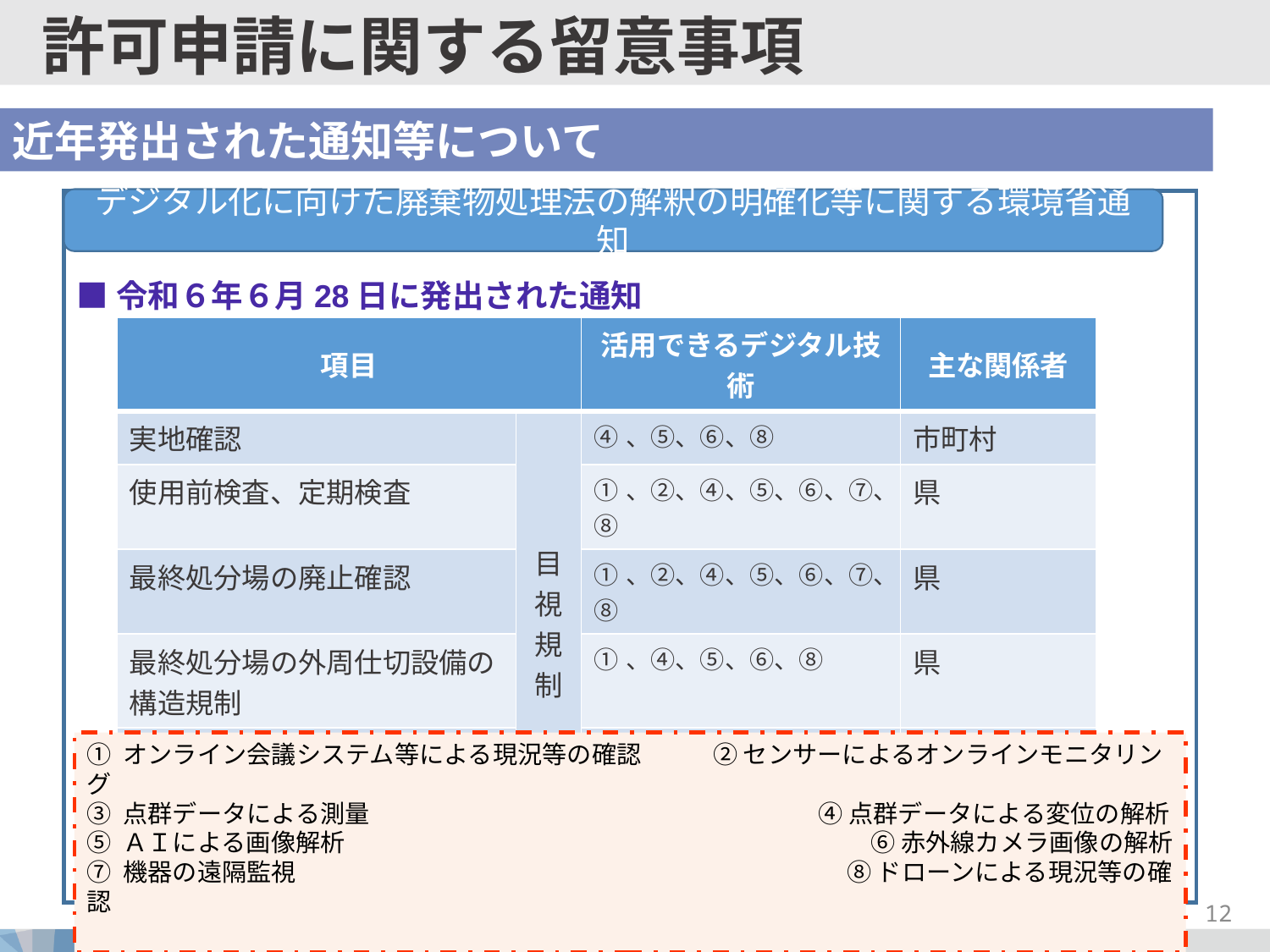

許可申請に関する留意事項
近年発出された通知等について
デジタル化に向けた廃棄物処理法の解釈の明確化等に関する環境省通知

■令和６年６月28日に発出された通知
| 項目 |  | 活用できるデジタル技術 | 主な関係者 |
| --- | --- | --- | --- |
| 実地確認 | 目視規制 | ④、⑤、⑥、⑧ | 市町村 |
| 使用前検査、定期検査 |  | ①、②、④、⑤、⑥、⑦、⑧ | 県 |
| 最終処分場の廃止確認 |  | ①、②、④、⑤、⑥、⑦、⑧ | 県 |
| 最終処分場の外周仕切設備の構造規制 |  | ①、④、⑤、⑥、⑧ | 県 |
| 展開検査 |  | ①、⑤ | 最終処分業者 |
| 固形燃料等の外観目視検査 |  | ①、⑤ | 中間処理業者 |
① オンライン会議システム等による現況等の確認 　　   ② センサーによるオンラインモニタリング
③ 点群データによる測量　  　　 　　　  　　　　　　　　　　　④ 点群データによる変位の解析
⑤ ＡＩによる画像解析　　　　　　　　　　　　　　　　　　　　　 ⑥ 赤外線カメラ画像の解析
⑦ 機器の遠隔監視　　　　　　　　　　　　　　　　　　　　　　 ⑧ ドローンによる現況等の確認
12